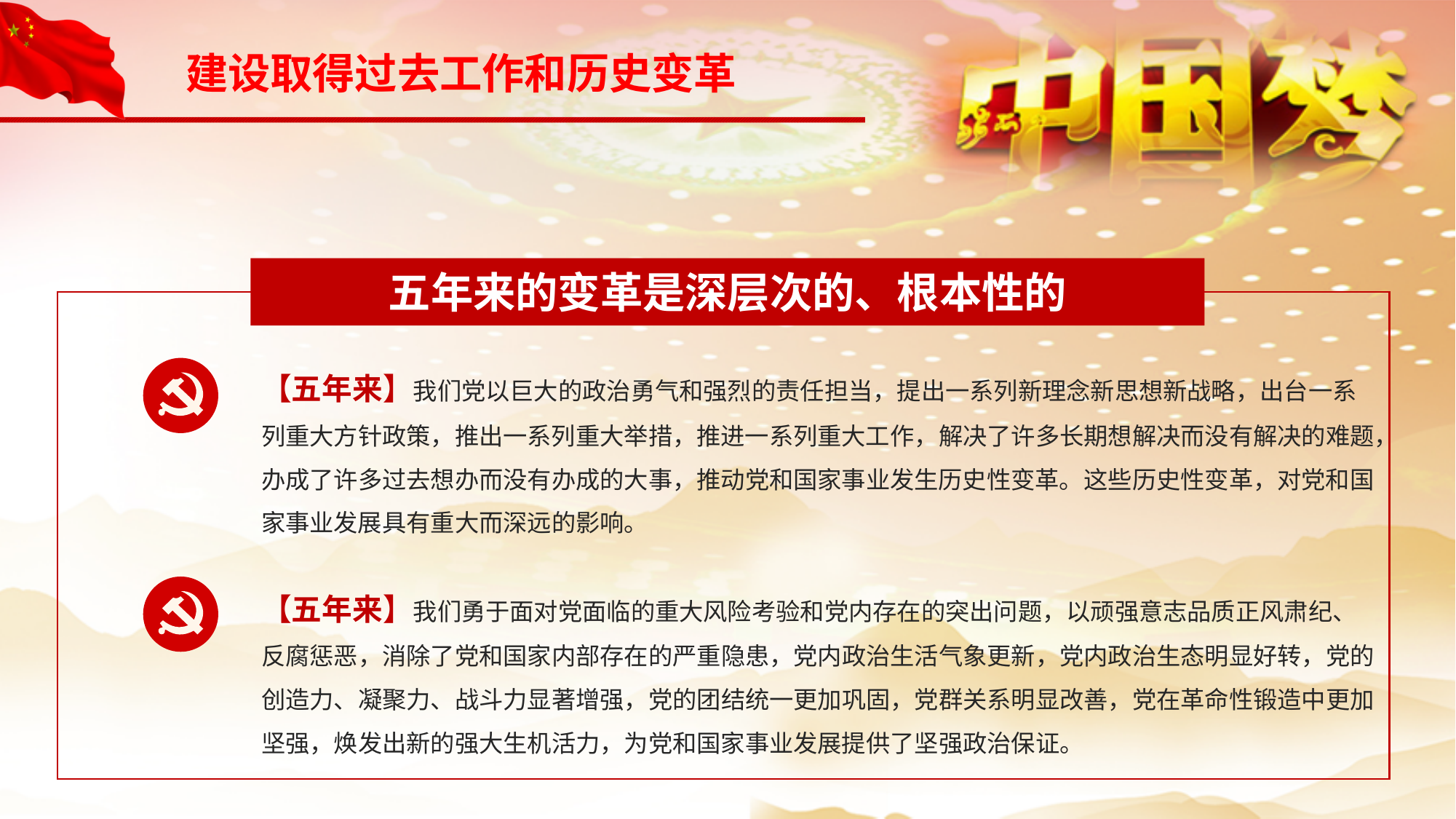

建设取得过去工作和历史变革

五年来的变革是深层次的、根本性的

【五年来】我们党以巨大的政治勇气和强烈的责任担当，提出一系列新理念新思想新战略，出台一系列重大方针政策，推出一系列重大举措，推进一系列重大工作，解决了许多长期想解决而没有解决的难题，办成了许多过去想办而没有办成的大事，推动党和国家事业发生历史性变革。这些历史性变革，对党和国家事业发展具有重大而深远的影响。

【五年来】我们勇于面对党面临的重大风险考验和党内存在的突出问题，以顽强意志品质正风肃纪、反腐惩恶，消除了党和国家内部存在的严重隐患，党内政治生活气象更新，党内政治生态明显好转，党的创造力、凝聚力、战斗力显著增强，党的团结统一更加巩固，党群关系明显改善，党在革命性锻造中更加坚强，焕发出新的强大生机活力，为党和国家事业发展提供了坚强政治保证。